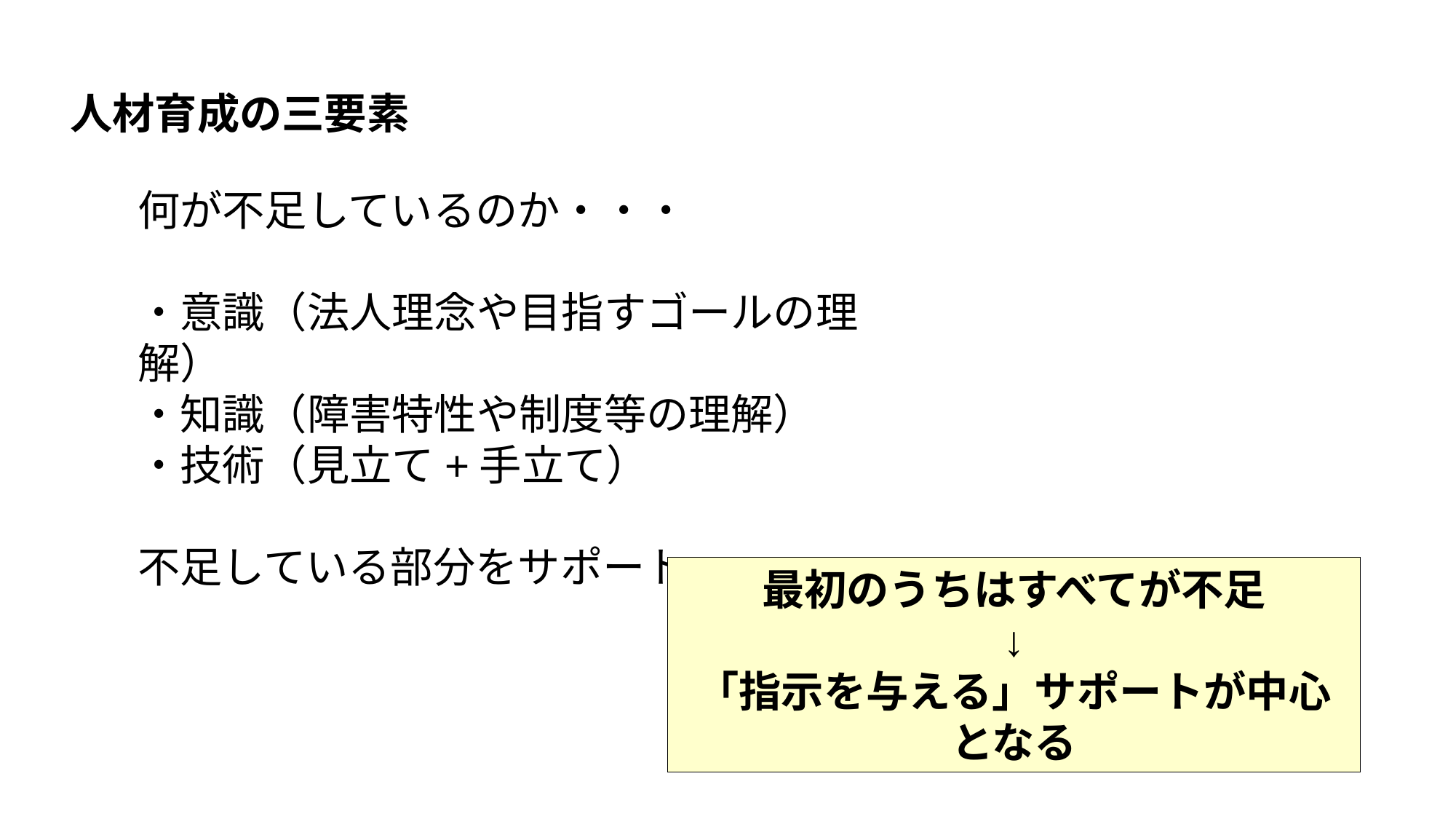

人材育成の三要素
何が不足しているのか・・・

・意識（法人理念や目指すゴールの理解）
・知識（障害特性や制度等の理解）
・技術（見立て+手立て）

不足している部分をサポート
最初のうちはすべてが不足
↓
「指示を与える」サポートが中心となる